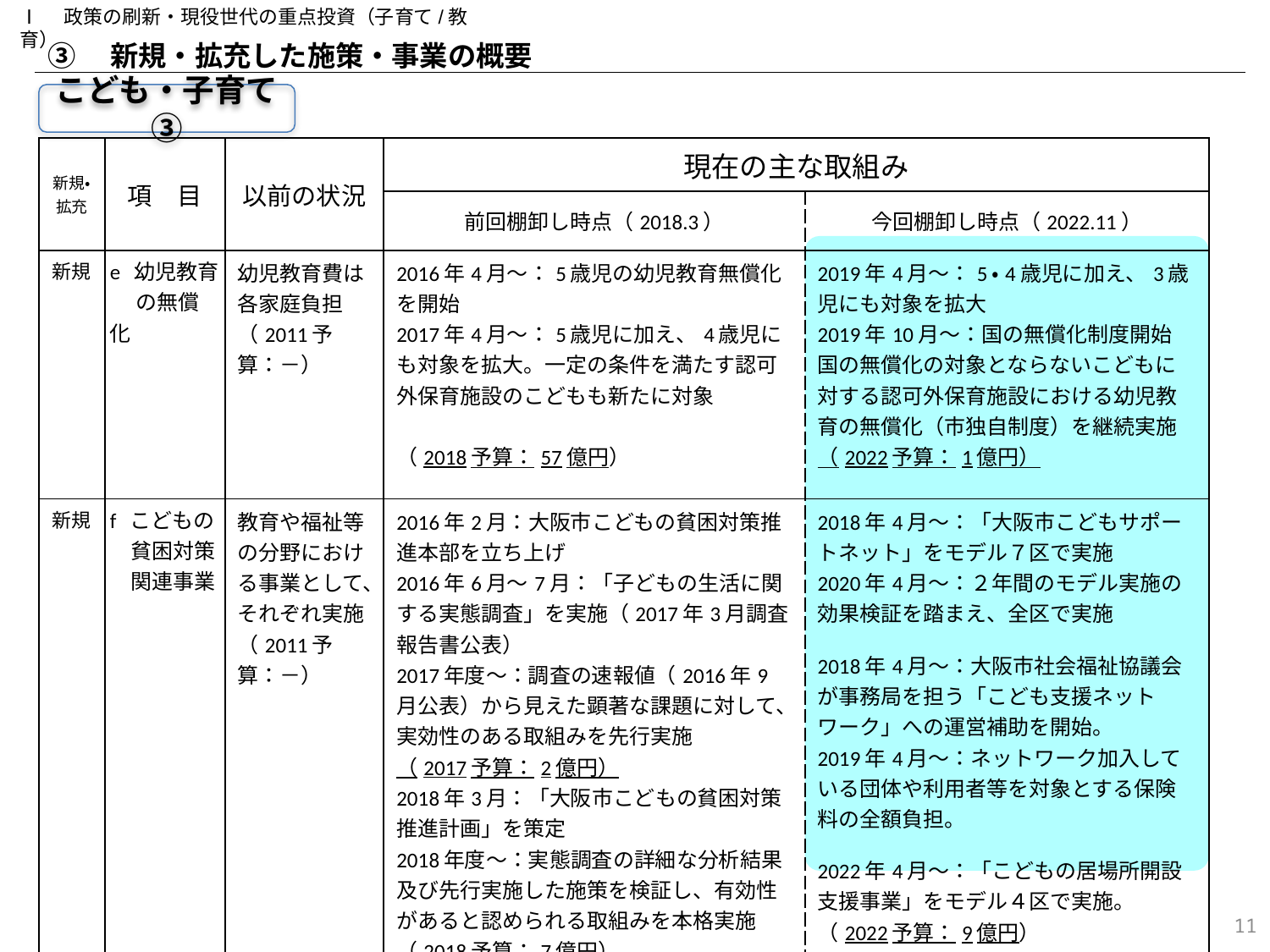

Ⅰ　政策の刷新・現役世代の重点投資（子育て/教育）
③　新規・拡充した施策・事業の概要
こども・子育て③
| 新規・ 拡充 | 項　目 | 以前の状況 | 現在の主な取組み |  |
| --- | --- | --- | --- | --- |
|  |  |  | 前回棚卸し時点（2018.3） | 今回棚卸し時点（2022.11） |
| 新規 | e 幼児教育 　 の無償化 | 幼児教育費は各家庭負担 （2011予算：－） | 2016年4月～：5歳児の幼児教育無償化を開始 2017年4月～：5歳児に加え、4歳児にも対象を拡大。一定の条件を満たす認可外保育施設のこどもも新たに対象　　　　　　　　　 （2018予算：57億円） | 2019年4月～：5・4歳児に加え、3歳児にも対象を拡大 2019年10月～：国の無償化制度開始 国の無償化の対象とならないこどもに対する認可外保育施設における幼児教育の無償化（市独自制度）を継続実施 （2022予算：1億円） |
| 新規 | f こどもの 　貧困対策 　関連事業 | 教育や福祉等の分野における事業として、それぞれ実施 （2011予算：－） | 2016年2月：大阪市こどもの貧困対策推進本部を立ち上げ 2016年6月～7月：「子どもの生活に関する実態調査」を実施（2017年3月調査報告書公表） 2017年度～：調査の速報値（2016年9月公表）から見えた顕著な課題に対して、実効性のある取組みを先行実施 （2017予算：2億円） 2018年3月：「大阪市こどもの貧困対策推進計画」を策定 2018年度～：実態調査の詳細な分析結果及び先行実施した施策を検証し、有効性があると認められる取組みを本格実施 （2018予算：7億円） | 2018年4月～：「大阪市こどもサポートネット」をモデル７区で実施 2020年4月～：２年間のモデル実施の効果検証を踏まえ、全区で実施 2018年4月～：大阪市社会福祉協議会が事務局を担う「こども支援ネットワーク」への運営補助を開始。 2019年4月～：ネットワーク加入している団体や利用者等を対象とする保険料の全額負担。 2022年4月～：「こどもの居場所開設支援事業」をモデル４区で実施。 （2022予算：9億円） |

11